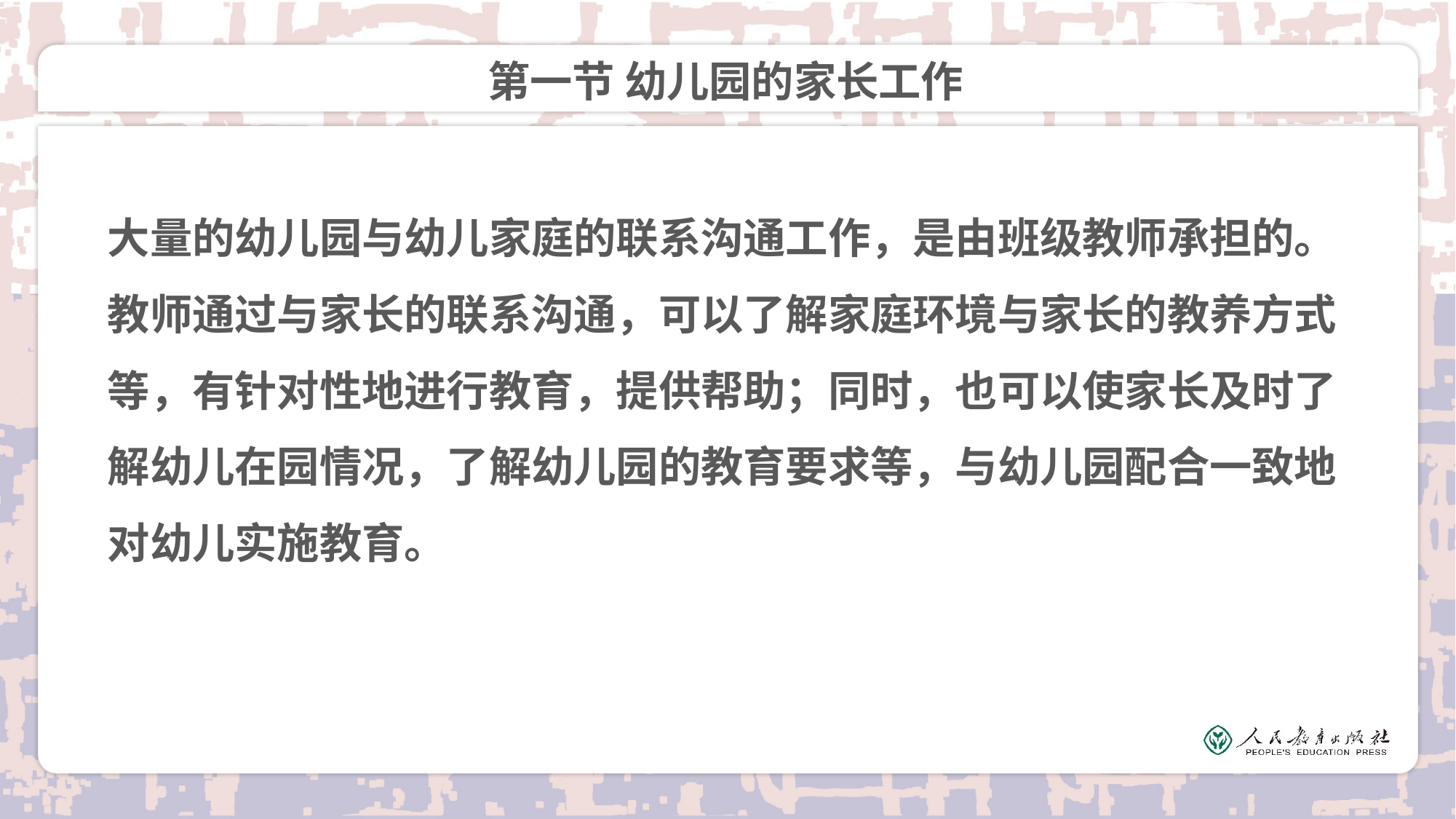

# 第一节 幼儿园的家长工作
大量的幼儿园与幼儿家庭的联系沟通工作，是由班级教师承担的。教师通过与家长的联系沟通，可以了解家庭环境与家长的教养方式等，有针对性地进行教育，提供帮助；同时，也可以使家长及时了解幼儿在园情况，了解幼儿园的教育要求等，与幼儿园配合一致地对幼儿实施教育。